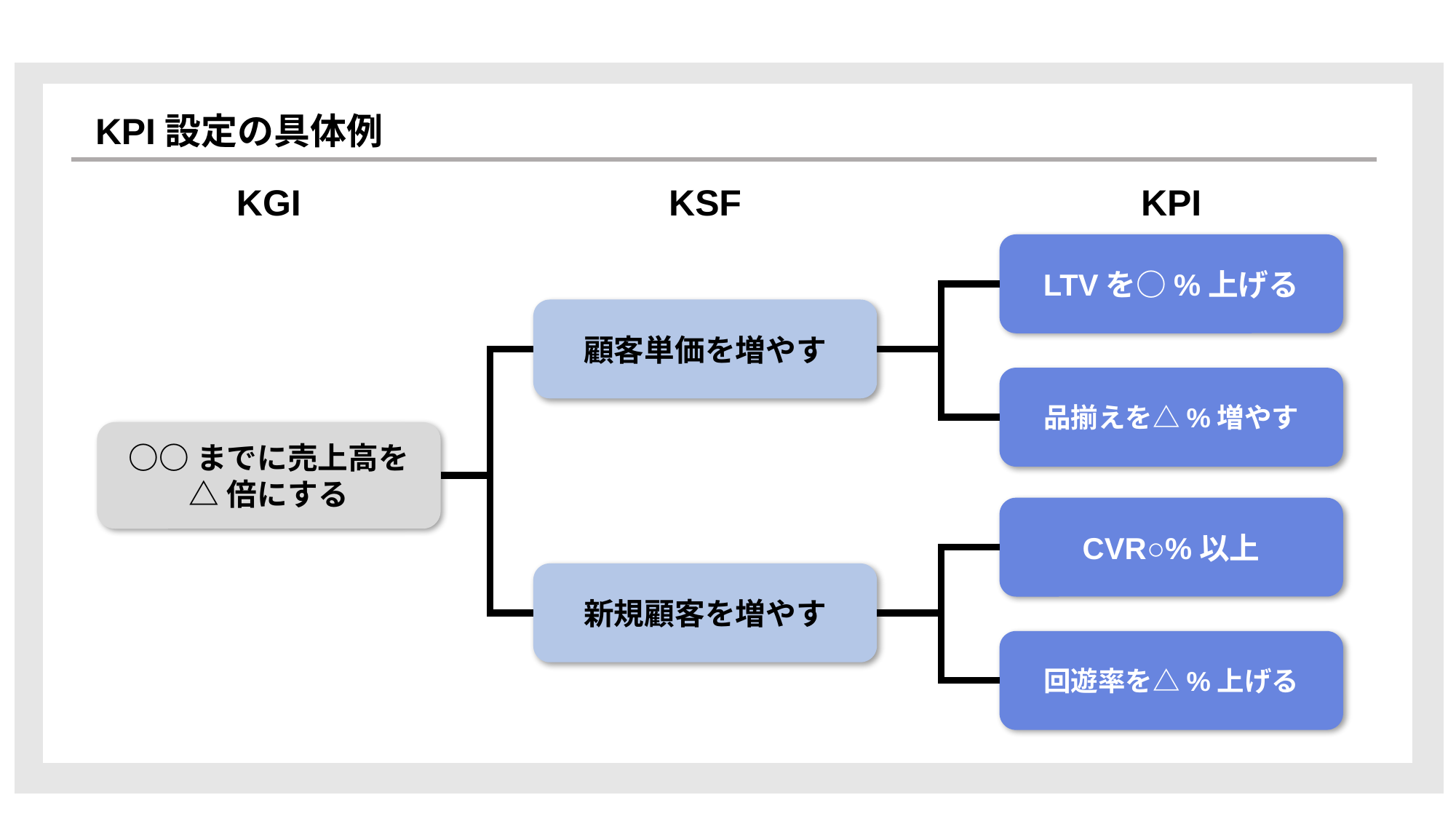

KPI設定の具体例
KGI
KSF
KPI
LTVを○%上げる
顧客単価を増やす
品揃えを△%増やす
○○までに売上高を
△倍にする
CVR○%以上
新規顧客を増やす
回遊率を△%上げる